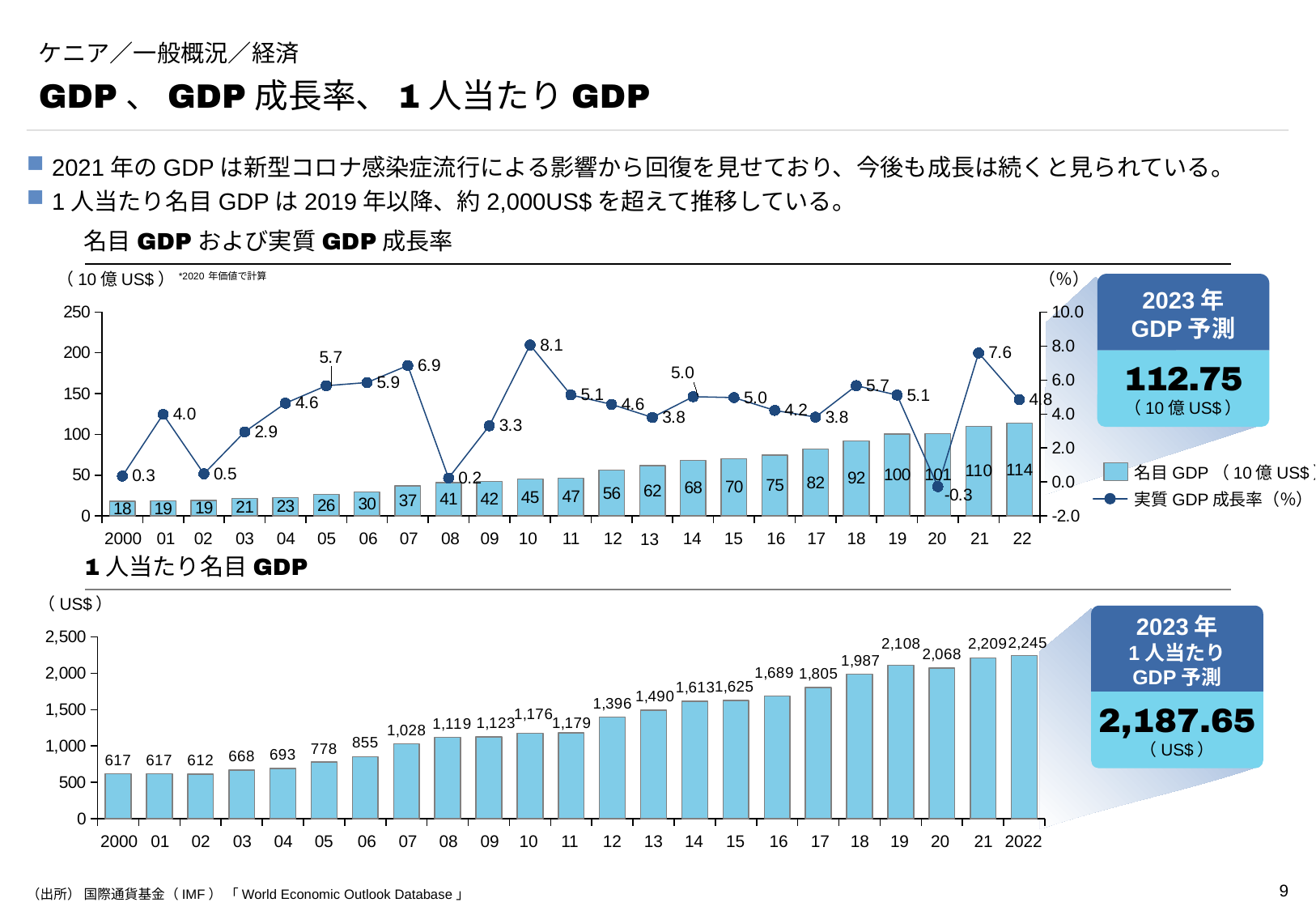

# ケニア／一般概況／経済
GDP、GDP成長率、1人当たりGDP
2021年のGDPは新型コロナ感染症流行による影響から回復を見せており、今後も成長は続くと見られている。
1人当たり名目GDPは2019年以降、約2,000US$を超えて推移している。
名目GDPおよび実質GDP成長率
（10億US$）*2020年価値で計算
（％）
2023年
GDP予測

### Chart

| Category |  |  |
|---|---|---|
112.75
（10億US$）
名目GDP（10億US$）

実質GDP成長率（％）

2000
01
02
03
04
05
06
07
08
09
10
11
12
14
15
16
17
18
19
20
21
22
13
1人当たり名目GDP
（US$）
2023年
1人当たり
GDP予測

### Chart

| Category |  |
|---|---|
2,187.65
（US$）
2000
01
02
03
04
05
06
07
08
09
10
11
12
13
14
15
16
17
18
19
20
21
2022
（出所） 国際通貨基金（IMF） 「World Economic Outlook Database」